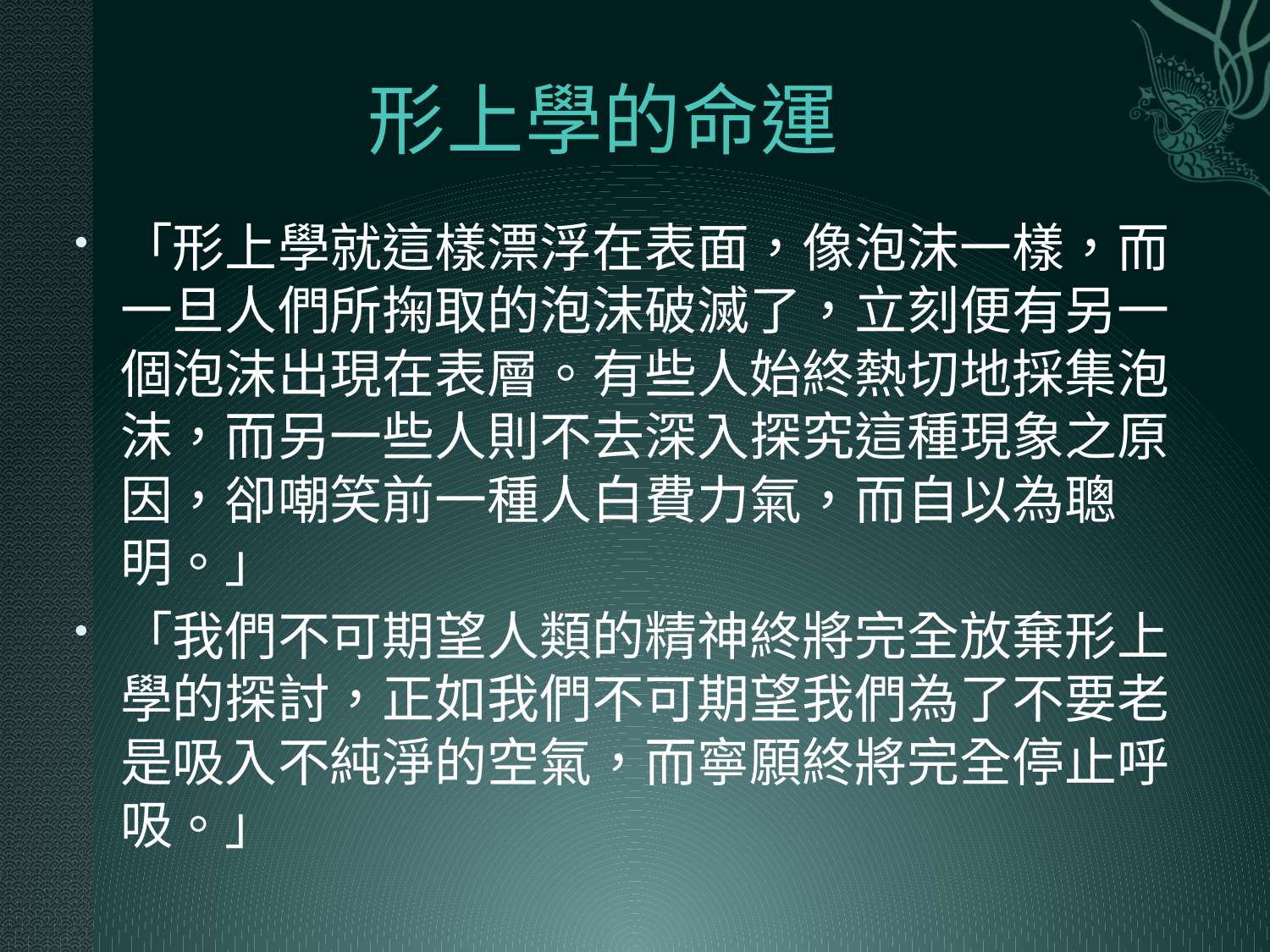

# 形上學的命運
「形上學就這樣漂浮在表面，像泡沫一樣，而一旦人們所掬取的泡沫破滅了，立刻便有另一個泡沫出現在表層。有些人始終熱切地採集泡沫，而另一些人則不去深入探究這種現象之原因，卻嘲笑前一種人白費力氣，而自以為聰明。」
「我們不可期望人類的精神終將完全放棄形上學的探討，正如我們不可期望我們為了不要老是吸入不純淨的空氣，而寧願終將完全停止呼吸。」